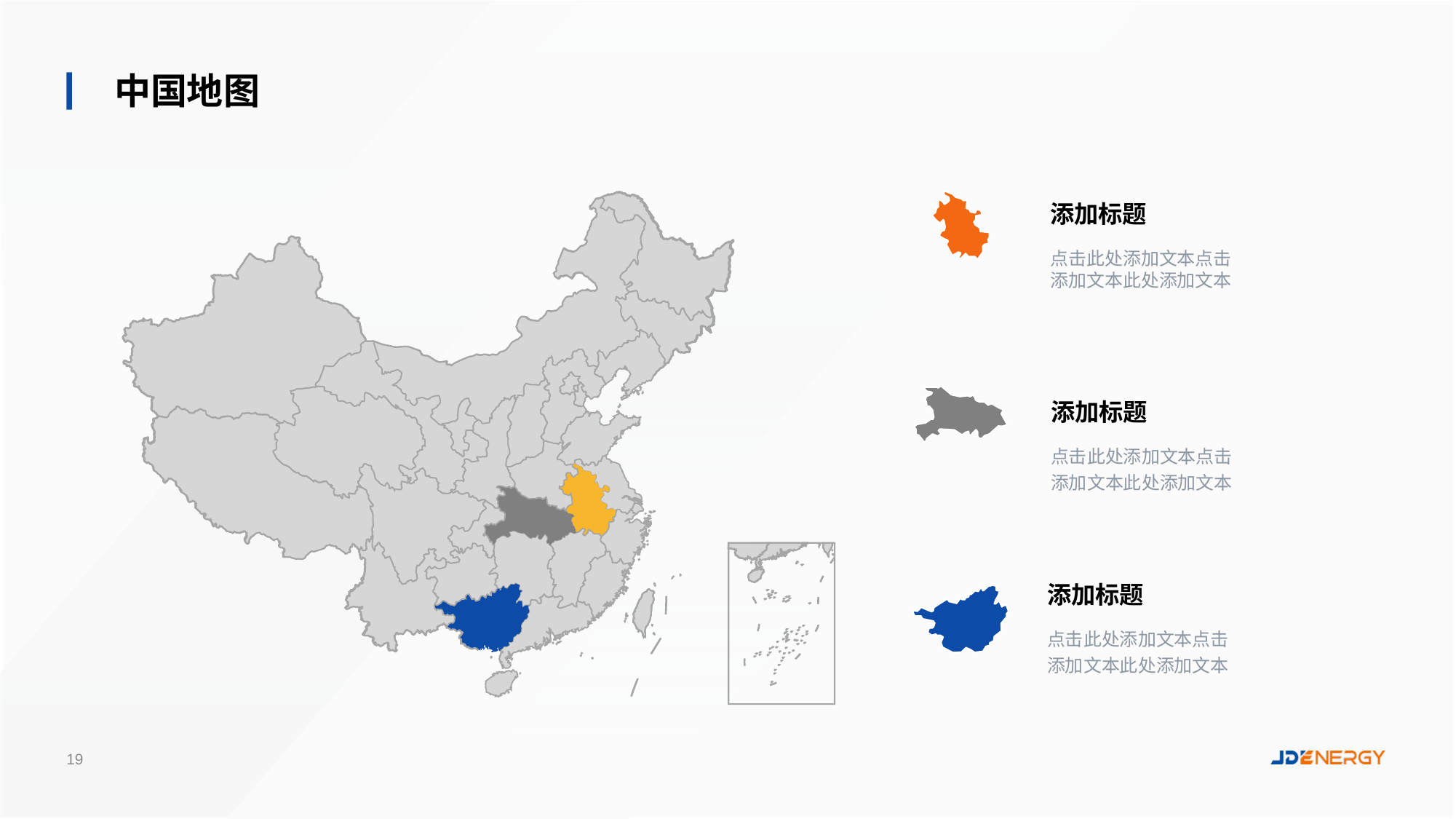

中国地图
添加标题

点击此处添加文本点击
添加文本此处添加文本
添加标题

点击此处添加文本点击
添加文本此处添加文本
添加标题

点击此处添加文本点击
添加文本此处添加文本
19